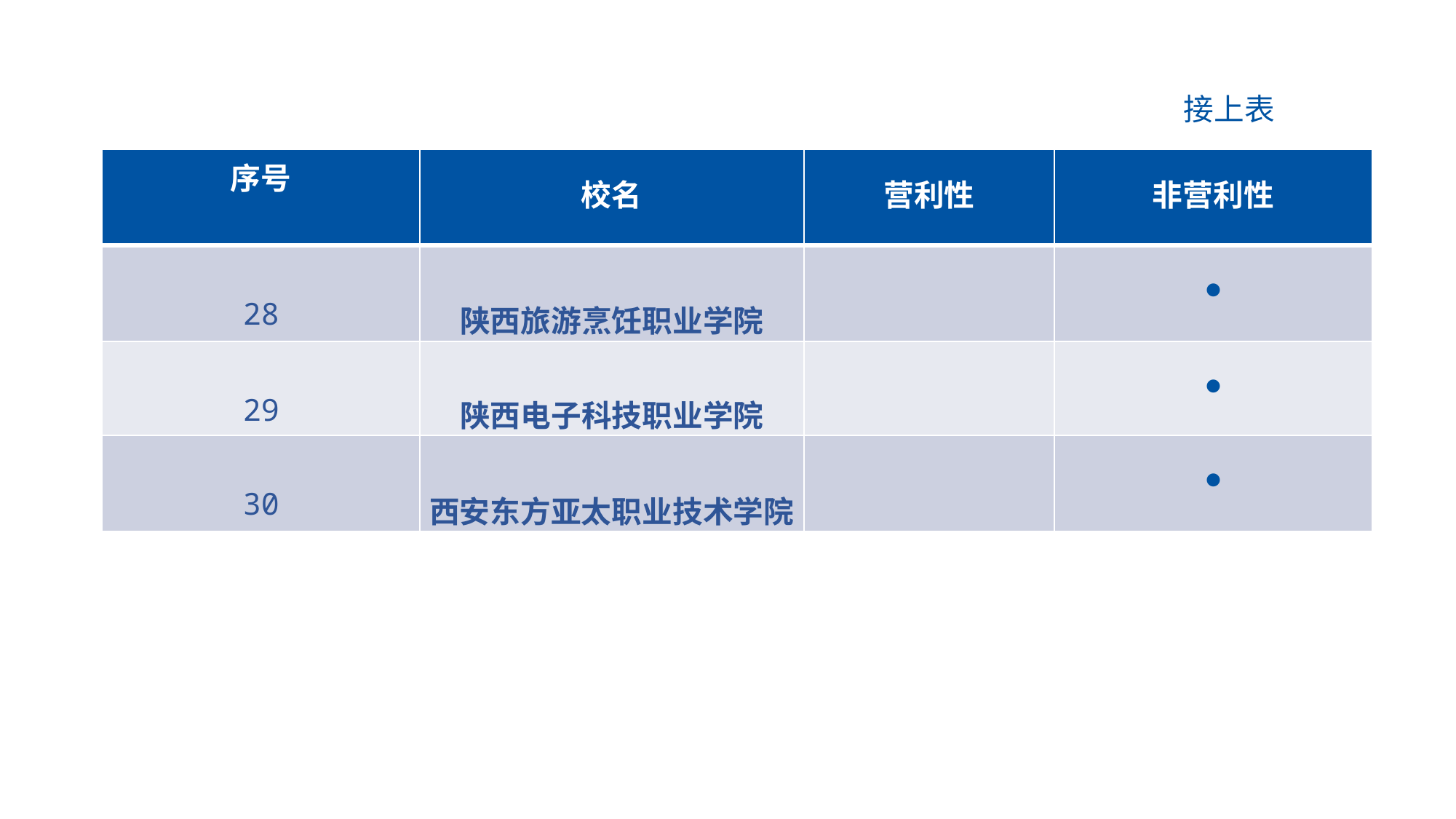

接上表
| 序号 | 校名 | 营利性 | 非营利性 |
| --- | --- | --- | --- |
| 28 | 陕西旅游烹饪职业学院 |  | ● |
| 29 | 陕西电子科技职业学院 |  | ● |
| 30 | 西安东方亚太职业技术学院 |  | ● |